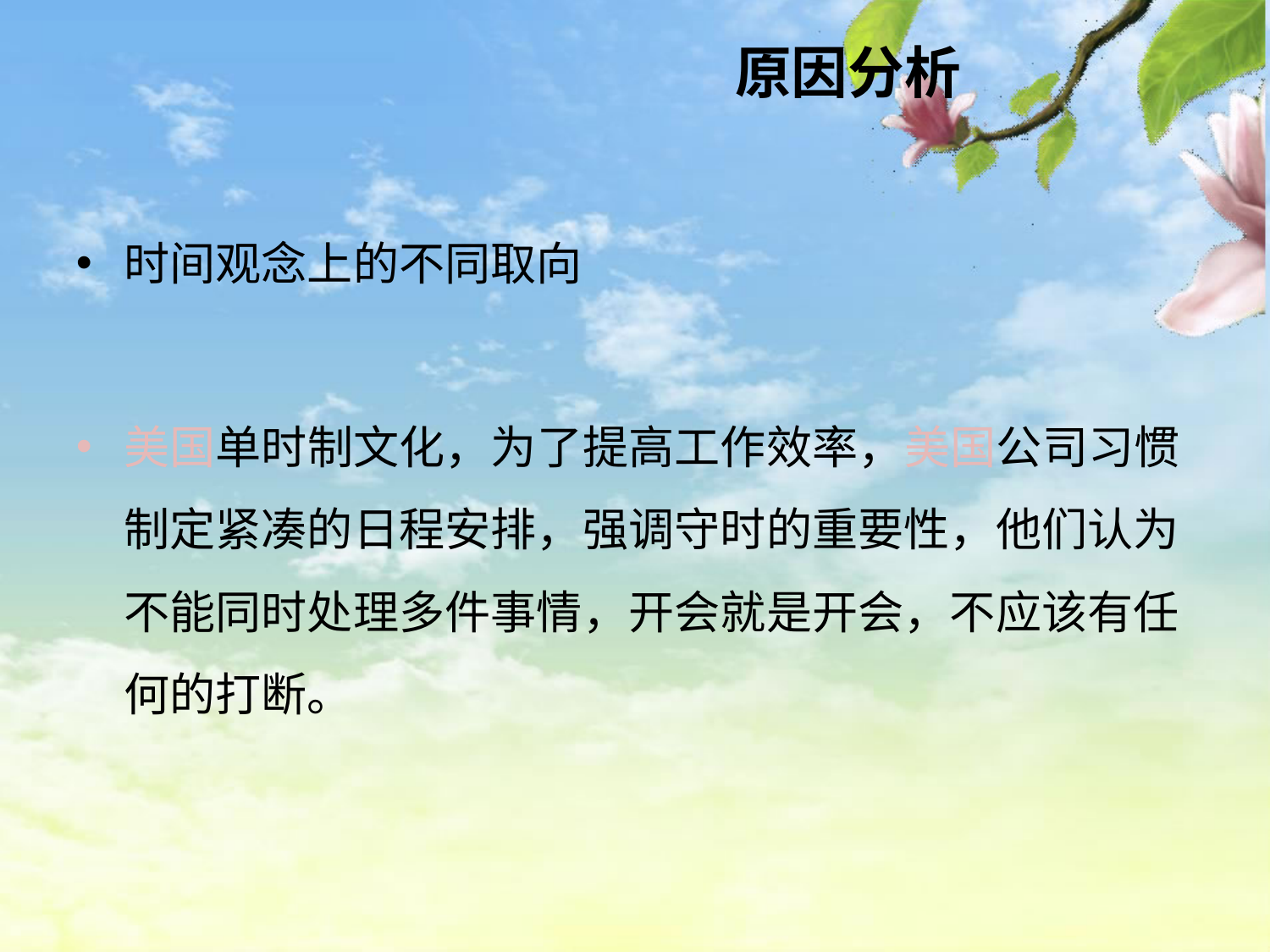

# 原因分析
时间观念上的不同取向

美国单时制文化，为了提高工作效率，美国公司习惯制定紧凑的日程安排，强调守时的重要性，他们认为不能同时处理多件事情，开会就是开会，不应该有任何的打断。